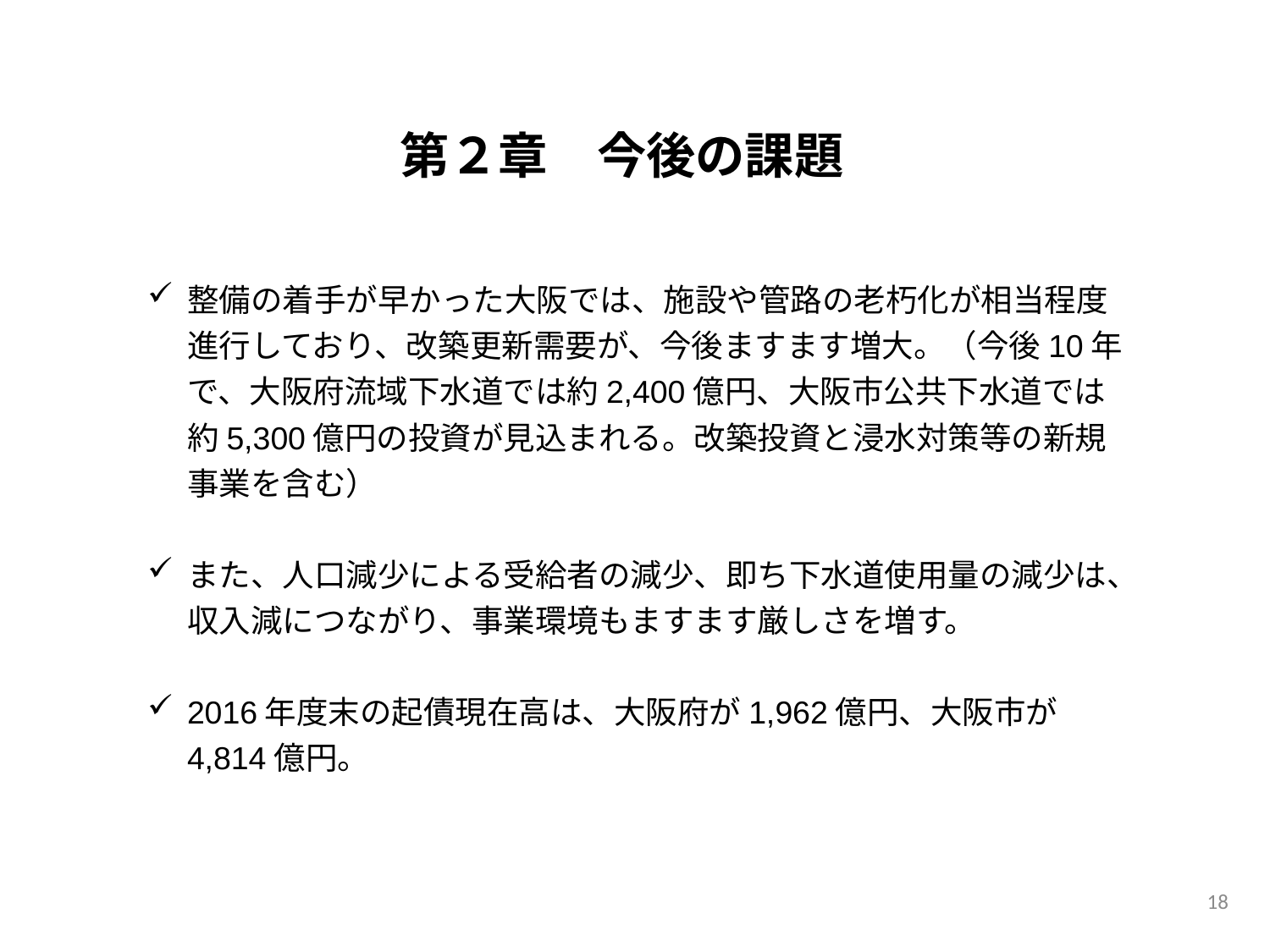

第２章　今後の課題
整備の着手が早かった大阪では、施設や管路の老朽化が相当程度進行しており、改築更新需要が、今後ますます増大。（今後10年で、大阪府流域下水道では約2,400億円、大阪市公共下水道では約5,300億円の投資が見込まれる。改築投資と浸水対策等の新規事業を含む）

また、人口減少による受給者の減少、即ち下水道使用量の減少は、収入減につながり、事業環境もますます厳しさを増す。

2016年度末の起債現在高は、大阪府が1,962億円、大阪市が4,814億円。
18